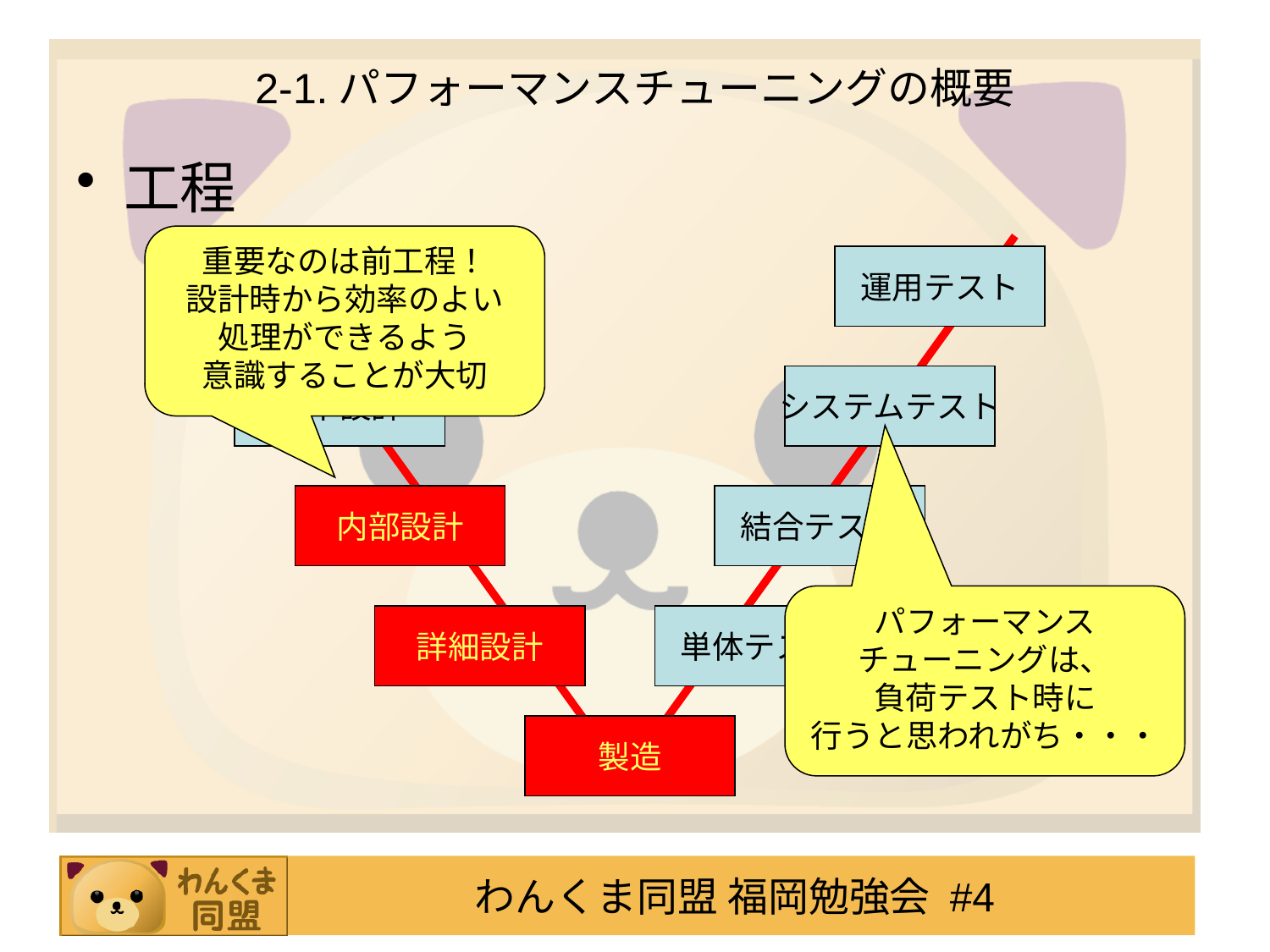

# 2-1.パフォーマンスチューニングの概要
工程
重要なのは前工程！
設計時から効率のよい
処理ができるよう
意識することが大切

要件定義
運用テスト
基本設計
システムテスト
内部設計
内部設計
結合テスト
パフォーマンス
チューニングは、
負荷テスト時に
行うと思われがち・・・
詳細設計
詳細設計
単体テスト
製造
製造